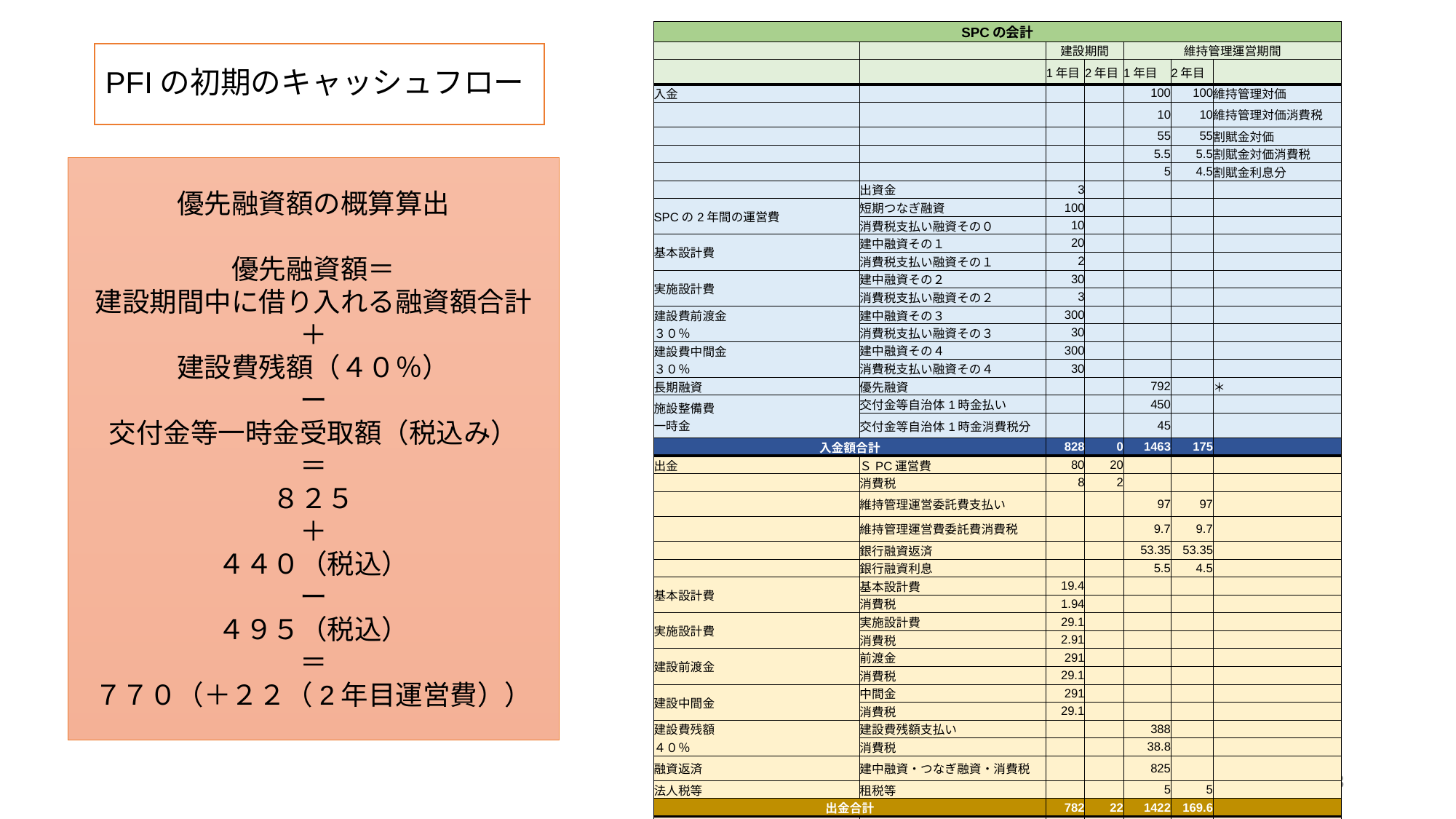

| SPCの会計 |  |  |  |  |  |  |
| --- | --- | --- | --- | --- | --- | --- |
|  |  | 建設期間 |  | 維持管理運営期間 |  |  |
|  |  | 1年目 | 2年目 | 1年目 | 2年目 |  |
| 入金 |  |  |  | 100 | 100 | 維持管理対価 |
|  |  |  |  | 10 | 10 | 維持管理対価消費税 |
|  |  |  |  | 55 | 55 | 割賦金対価 |
|  |  |  |  | 5.5 | 5.5 | 割賦金対価消費税 |
|  |  |  |  | 5 | 4.5 | 割賦金利息分 |
|  | 出資金 | 3 |  |  |  |  |
| SPCの2年間の運営費 | 短期つなぎ融資 | 100 |  |  |  |  |
|  | 消費税支払い融資その０ | 10 |  |  |  |  |
| 基本設計費 | 建中融資その１ | 20 |  |  |  |  |
|  | 消費税支払い融資その１ | 2 |  |  |  |  |
| 実施設計費 | 建中融資その２ | 30 |  |  |  |  |
|  | 消費税支払い融資その２ | 3 |  |  |  |  |
| 建設費前渡金 ３０％ | 建中融資その３ | 300 |  |  |  |  |
|  | 消費税支払い融資その３ | 30 |  |  |  |  |
| 建設費中間金 ３０％ | 建中融資その４ | 300 |  |  |  |  |
|  | 消費税支払い融資その４ | 30 |  |  |  |  |
| 長期融資 | 優先融資 |  |  | 792 |  | ＊ |
| 施設整備費 一時金 | 交付金等自治体1時金払い |  |  | 450 |  |  |
|  | 交付金等自治体1時金消費税分 |  |  | 45 |  |  |
| 入金額合計 |  | 828 | 0 | 1463 | 175 |  |
| 出金 | ＳPC運営費 | 80 | 20 |  |  |  |
|  | 消費税 | 8 | 2 |  |  |  |
|  | 維持管理運営委託費支払い |  |  | 97 | 97 |  |
|  | 維持管理運営費委託費消費税 |  |  | 9.7 | 9.7 |  |
|  | 銀行融資返済 |  |  | 53.35 | 53.35 |  |
|  | 銀行融資利息 |  |  | 5.5 | 4.5 |  |
| 基本設計費 | 基本設計費 | 19.4 |  |  |  |  |
|  | 消費税 | 1.94 |  |  |  |  |
| 実施設計費 | 実施設計費 | 29.1 |  |  |  |  |
|  | 消費税 | 2.91 |  |  |  |  |
| 建設前渡金 | 前渡金 | 291 |  |  |  |  |
|  | 消費税 | 29.1 |  |  |  |  |
| 建設中間金 | 中間金 | 291 |  |  |  |  |
|  | 消費税 | 29.1 |  |  |  |  |
| 建設費残額 ４０％ | 建設費残額支払い |  |  | 388 |  |  |
|  | 消費税 |  |  | 38.8 |  |  |
| 融資返済 | 建中融資・つなぎ融資・消費税 |  |  | 825 |  |  |
| 法人税等 | 租税等 |  |  | 5 | 5 |  |
| 出金合計 |  | 782 | 22 | 1422 | 169.6 |  |
|  | 残額 | 46.4 | -22 | 40.15 | 5.45 | 内部留保必要額 |
|  | 累積手持ち剰余金 | 46.4 | 24.4 | 64.6 | 70.05 | 違約金１０ |
# PFIの初期のキャッシュフロー
優先融資額の概算算出

優先融資額＝
建設期間中に借り入れる融資額合計
＋
建設費残額（４０％）
ー
交付金等一時金受取額（税込み）
＝
８２５
＋
４４０（税込）
ー
４９５（税込）
＝
７７０（＋２２（2年目運営費））
13